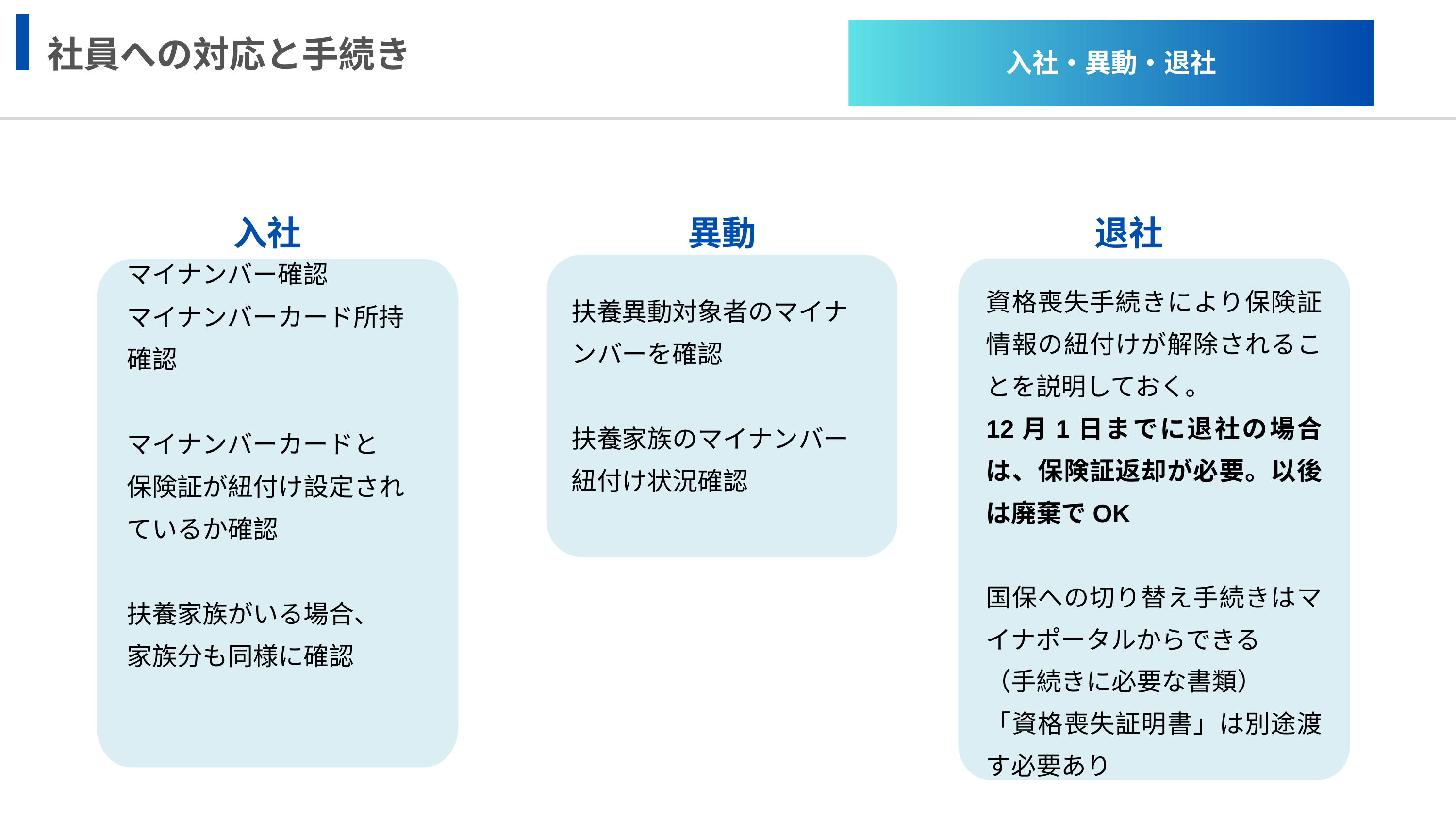

入社・異動・退社
社員への対応と手続き
退社
入社
異動

マイナンバー確認
マイナンバーカード所持確認

マイナンバーカードと　保険証が紐付け設定されているか確認

扶養家族がいる場合、
家族分も同様に確認

資格喪失手続きにより保険証情報の紐付けが解除されることを説明しておく。
12月1日までに退社の場合は、保険証返却が必要。以後は廃棄でOK

国保への切り替え手続きはマイナポータルからできる
（手続きに必要な書類）
「資格喪失証明書」は別途渡す必要あり

扶養異動対象者のマイナンバーを確認

扶養家族のマイナンバー紐付け状況確認